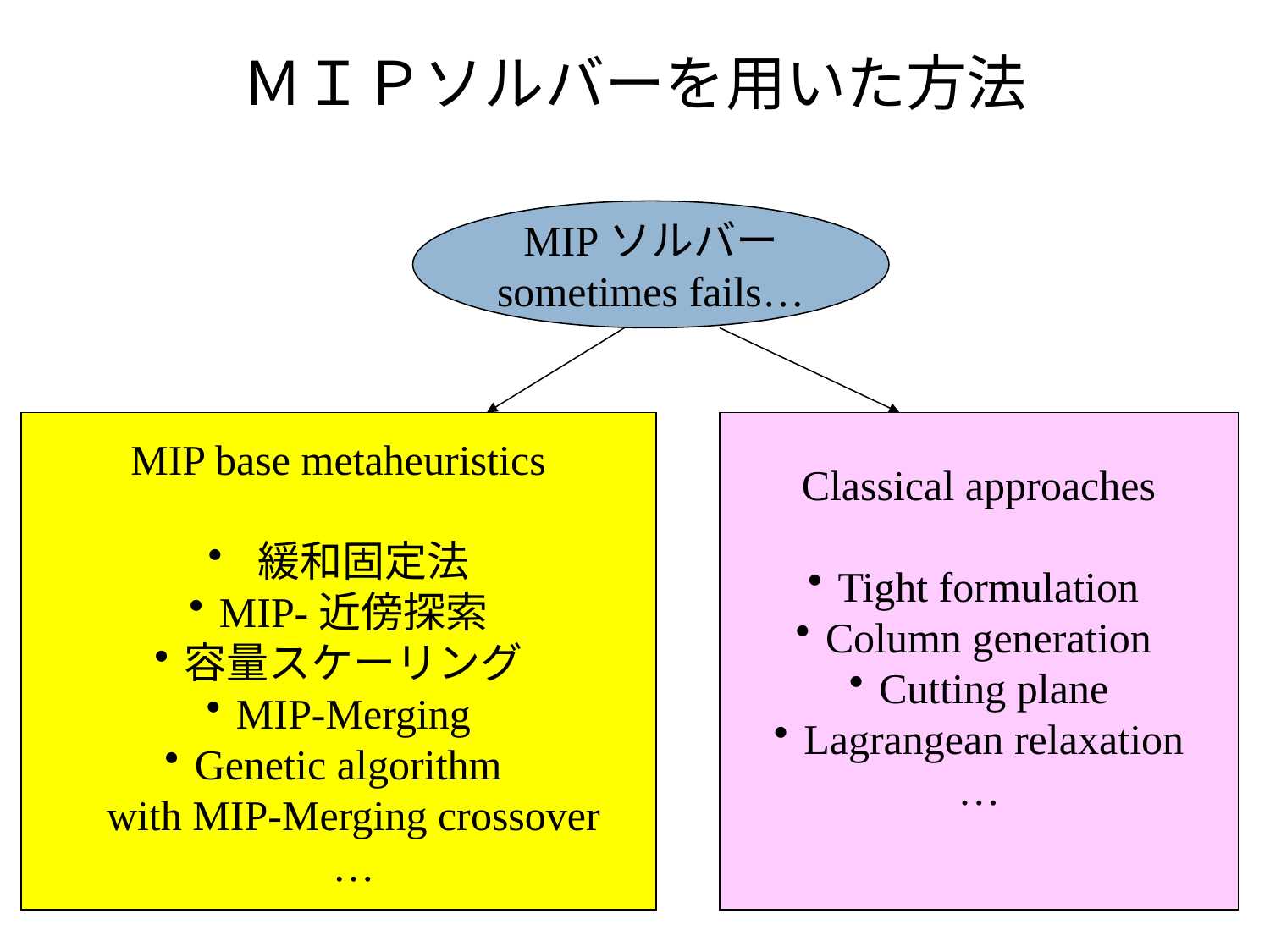

# ＭＩＰソルバーを用いた方法
MIPソルバー
sometimes fails…

MIP base metaheuristics
 緩和固定法
MIP-近傍探索
容量スケーリング
MIP-Merging
Genetic algorithm
with MIP-Merging crossover
…
Classical approaches
Tight formulation
Column generation
Cutting plane
Lagrangean relaxation
…